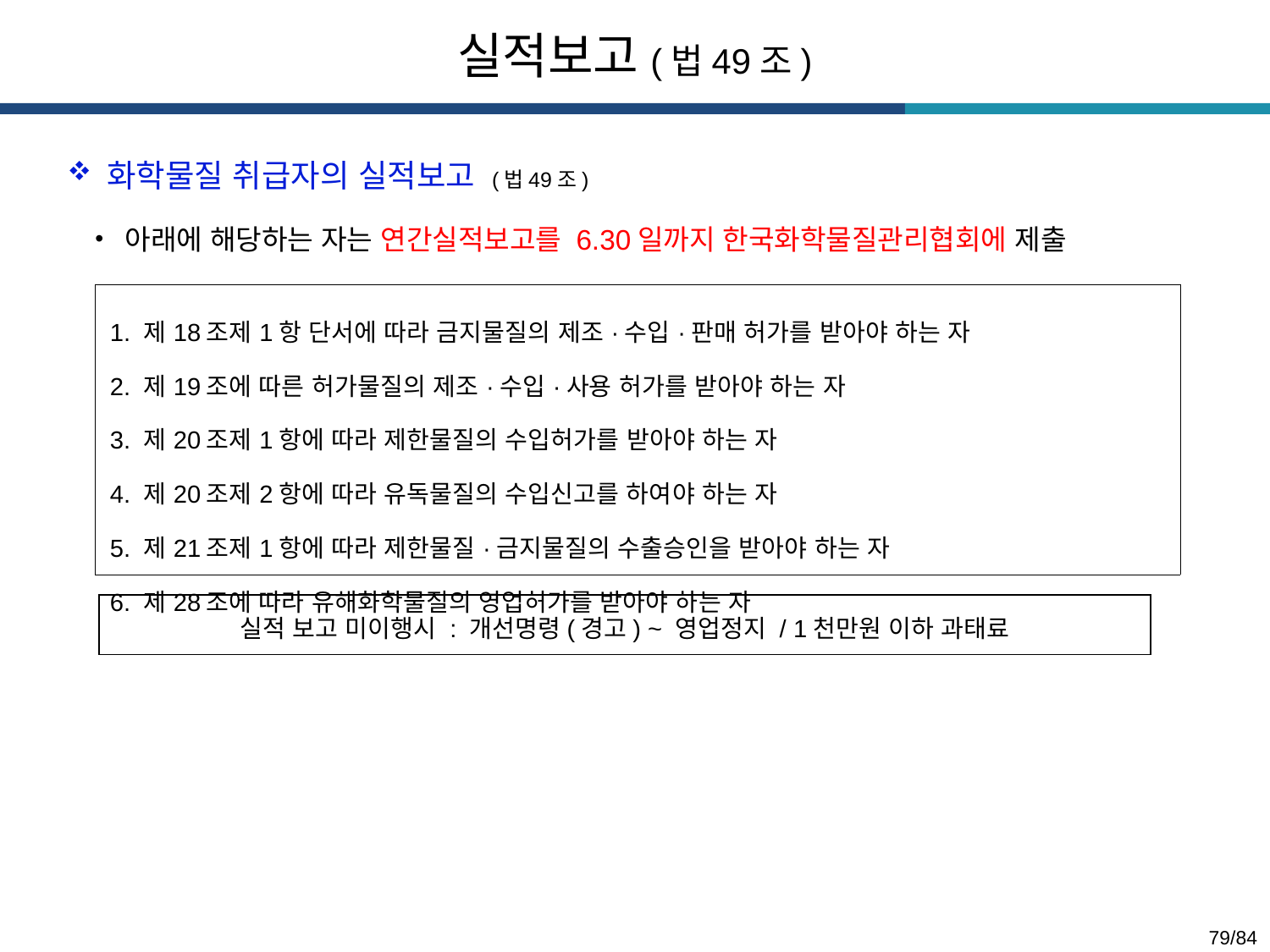

실적보고(법49조)
화학물질 취급자의 실적보고 (법49조)
아래에 해당하는 자는 연간실적보고를 6.30일까지 한국화학물질관리협회에 제출
| 1. 제18조제1항 단서에 따라 금지물질의 제조·수입·판매 허가를 받아야 하는 자 2. 제19조에 따른 허가물질의 제조·수입·사용 허가를 받아야 하는 자 3. 제20조제1항에 따라 제한물질의 수입허가를 받아야 하는 자 4. 제20조제2항에 따라 유독물질의 수입신고를 하여야 하는 자 5. 제21조제1항에 따라 제한물질·금지물질의 수출승인을 받아야 하는 자 6. 제28조에 따라 유해화학물질의 영업허가를 받아야 하는 자 |
| --- |
실적 보고 미이행시 : 개선명령(경고) ~ 영업정지 / 1천만원 이하 과태료